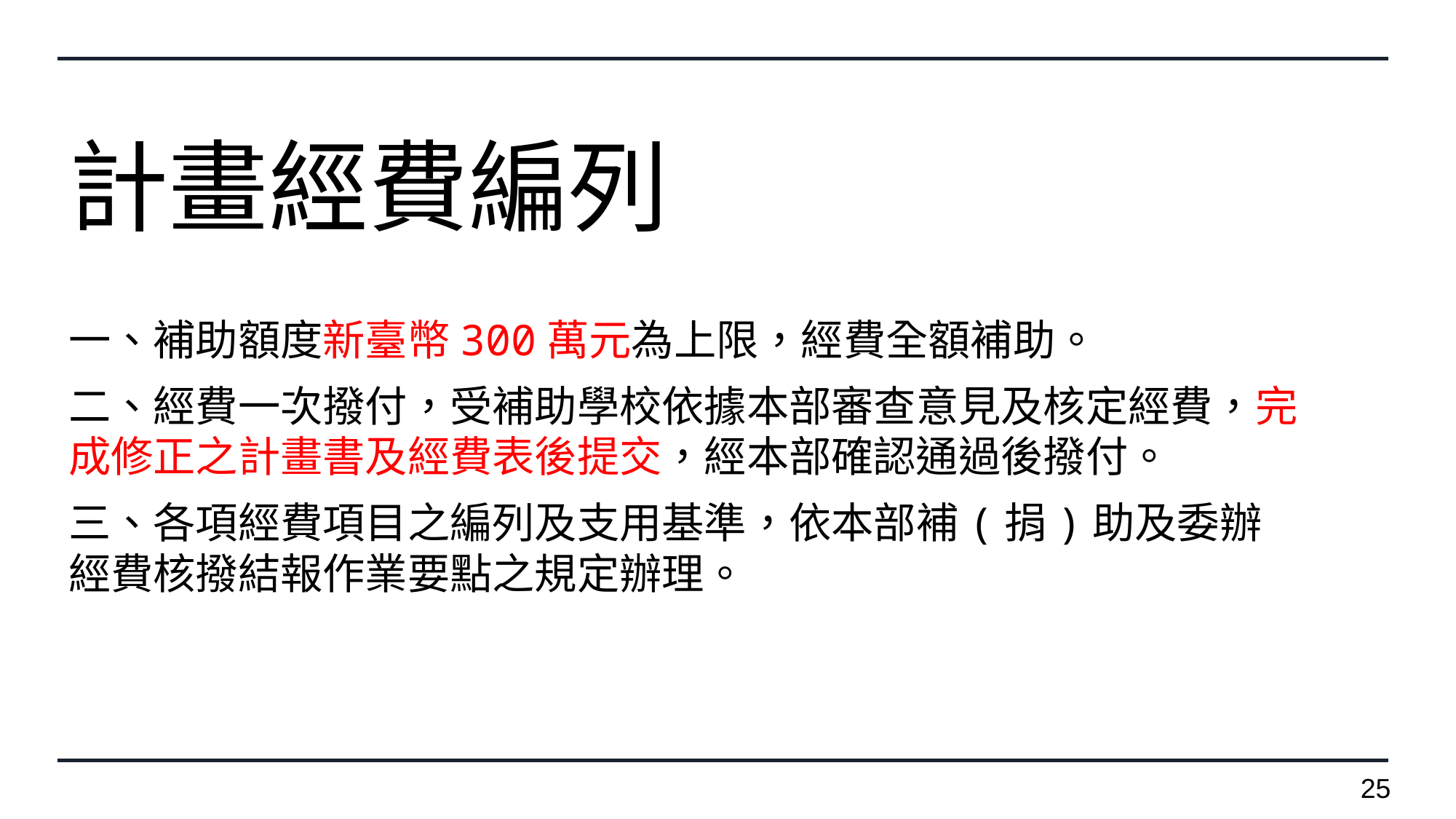

# 計畫經費編列
一、補助額度新臺幣300萬元為上限，經費全額補助。
二、經費一次撥付，受補助學校依據本部審查意見及核定經費，完成修正之計畫書及經費表後提交，經本部確認通過後撥付。
三、各項經費項目之編列及支用基準，依本部補(捐)助及委辦經費核撥結報作業要點之規定辦理。

25